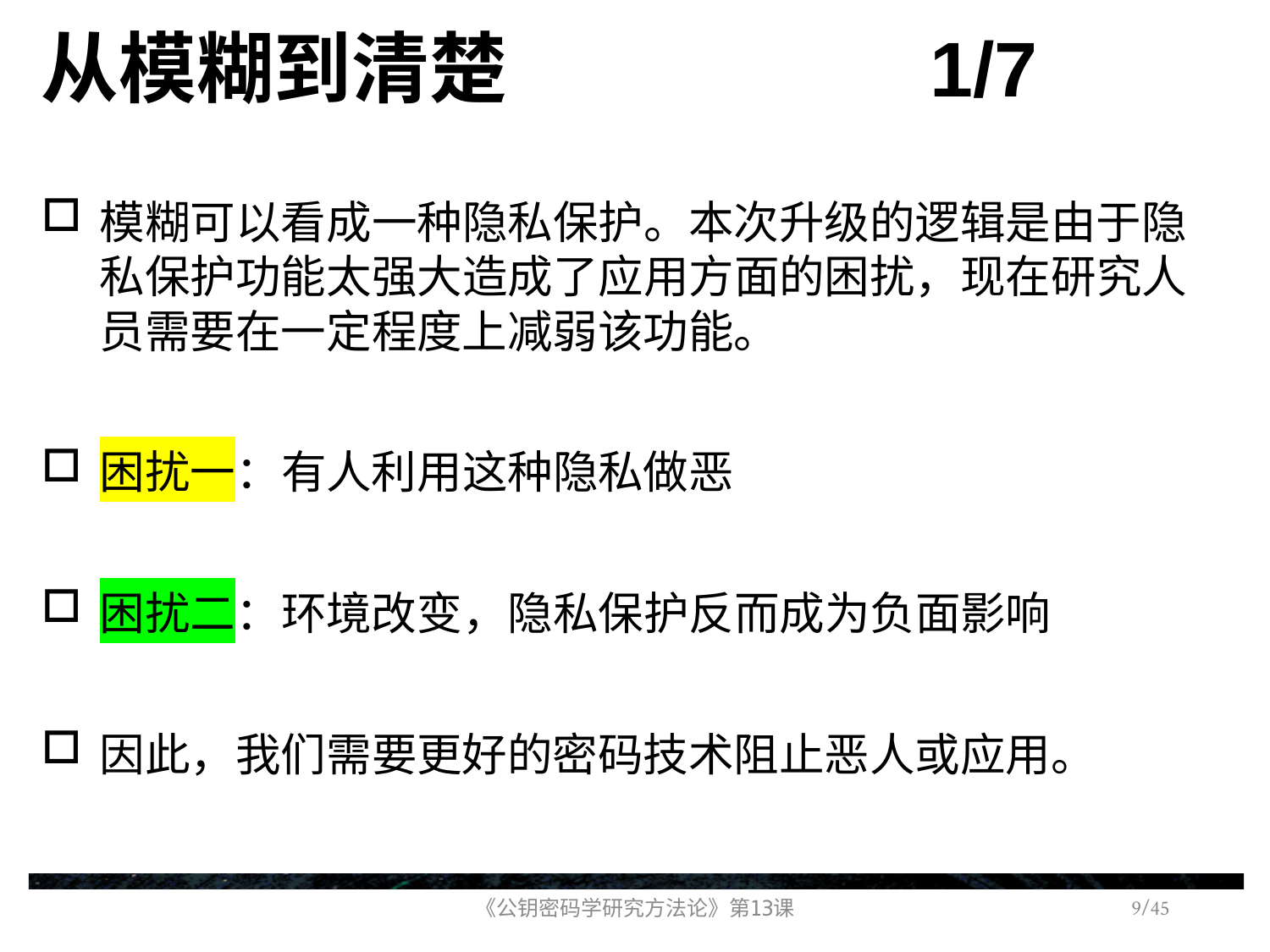

# 从模糊到清楚                       1/7
模糊可以看成一种隐私保护。本次升级的逻辑是由于隐私保护功能太强大造成了应用方面的困扰，现在研究人员需要在一定程度上减弱该功能。

困扰一：有人利用这种隐私做恶

困扰二：环境改变，隐私保护反而成为负面影响

因此，我们需要更好的密码技术阻止恶人或应用。
《公钥密码学研究方法论》第13课
9/45